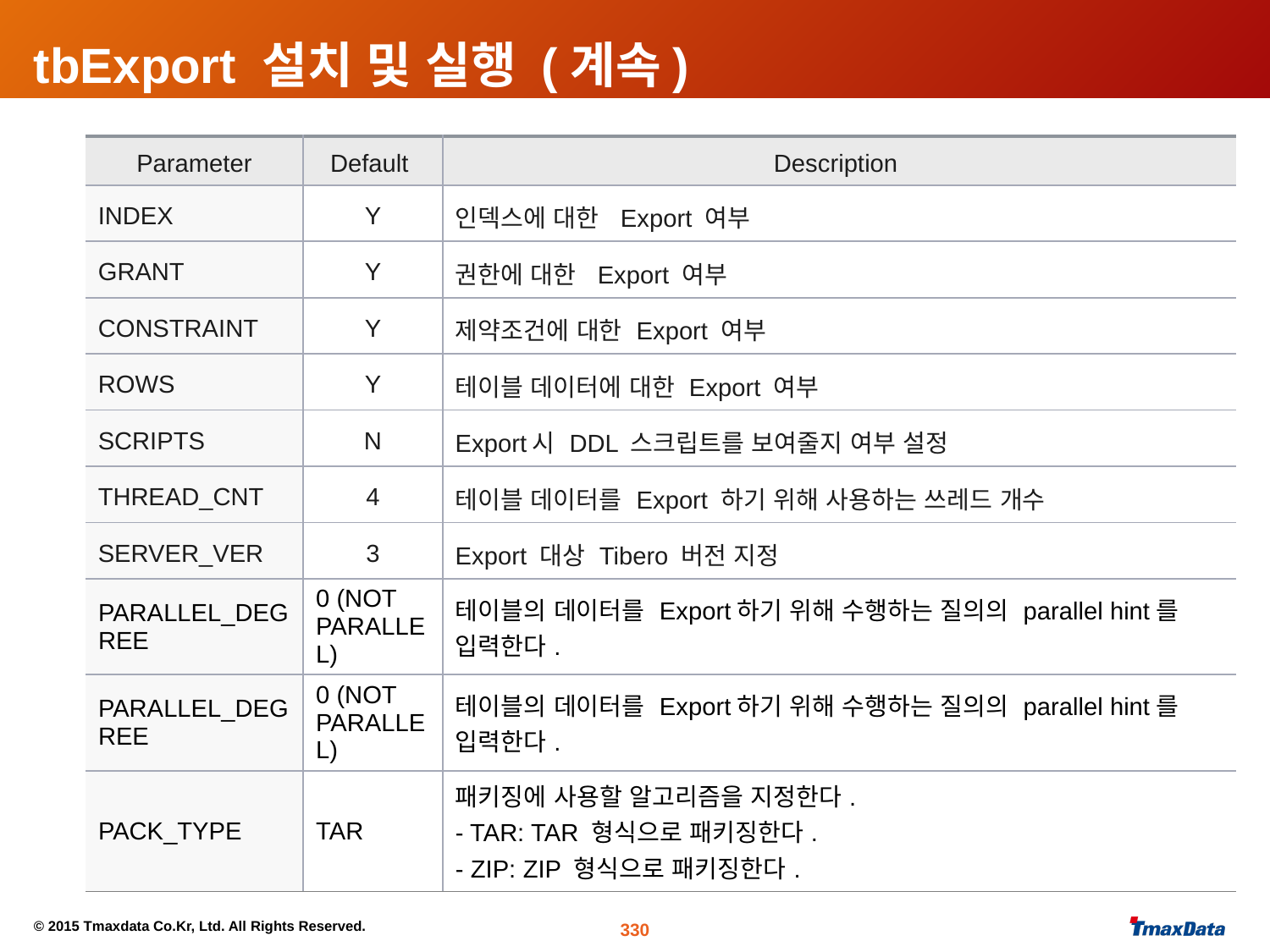

# tbExport 설치 및 실행 (계속)

| Parameter | Default | Description |
| --- | --- | --- |
| INDEX | Y | 인덱스에 대한 Export 여부 |
| GRANT | Y | 권한에 대한 Export 여부 |
| CONSTRAINT | Y | 제약조건에 대한 Export 여부 |
| ROWS | Y | 테이블 데이터에 대한 Export 여부 |
| SCRIPTS | N | Export시 DDL 스크립트를 보여줄지 여부 설정 |
| THREAD\_CNT | 4 | 테이블 데이터를 Export 하기 위해 사용하는 쓰레드 개수 |
| SERVER\_VER | 3 | Export 대상 Tibero 버전 지정 |
| PARALLEL\_DEGREE | 0 (NOT PARALLEL) | 테이블의 데이터를 Export하기 위해 수행하는 질의의 parallel hint를 입력한다. |
| PARALLEL\_DEGREE | 0 (NOT PARALLEL) | 테이블의 데이터를 Export하기 위해 수행하는 질의의 parallel hint를 입력한다. |
| PACK\_TYPE | TAR | 패키징에 사용할 알고리즘을 지정한다. - TAR: TAR 형식으로 패키징한다. - ZIP: ZIP 형식으로 패키징한다. |